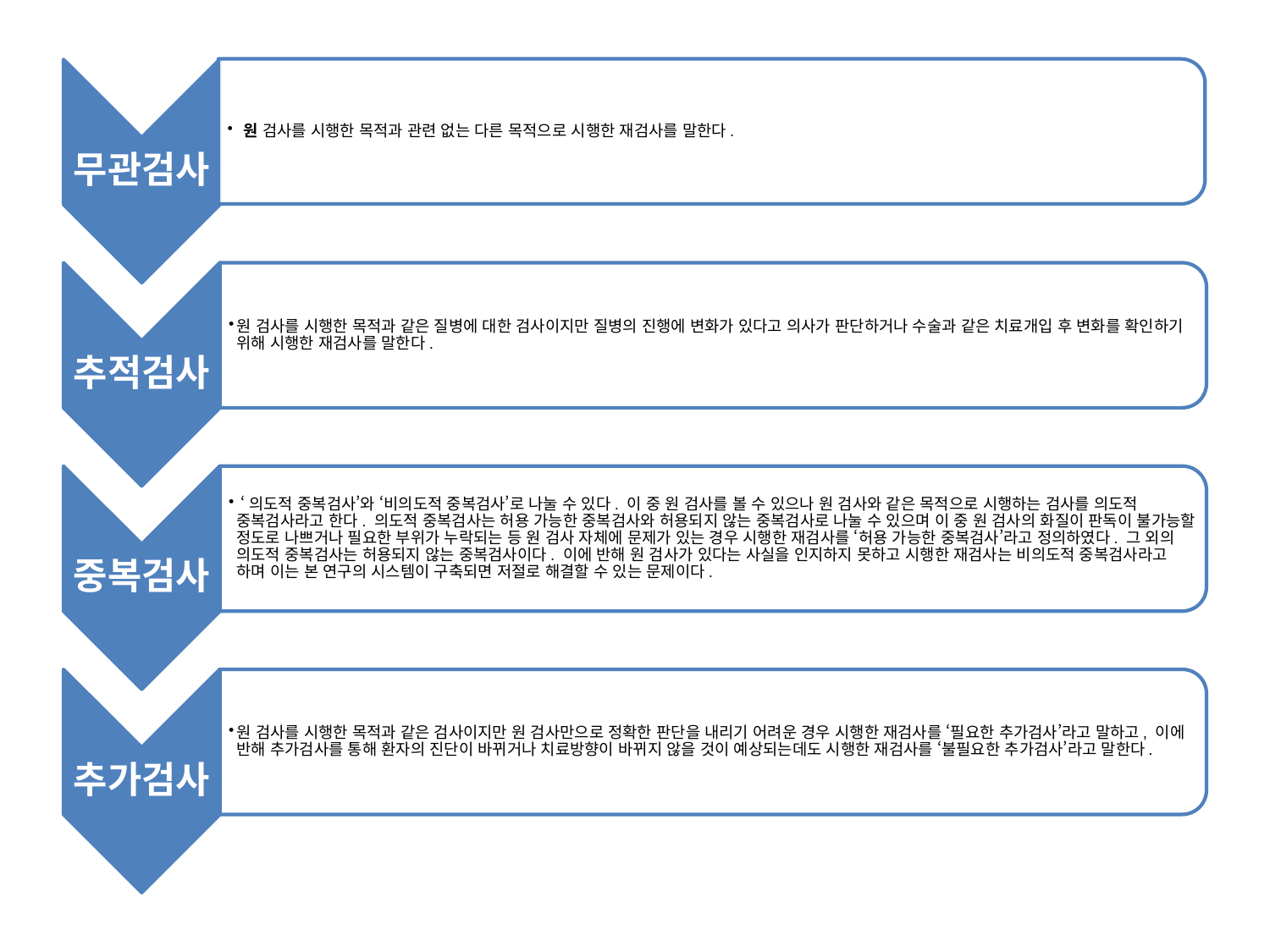

무관검사
 원 검사를 시행한 목적과 관련 없는 다른 목적으로 시행한 재검사를 말한다.
추적검사
원 검사를 시행한 목적과 같은 질병에 대한 검사이지만 질병의 진행에 변화가 있다고 의사가 판단하거나 수술과 같은 치료개입 후 변화를 확인하기 위해 시행한 재검사를 말한다.
중복검사
 ‘의도적 중복검사’와 ‘비의도적 중복검사’로 나눌 수 있다. 이 중 원 검사를 볼 수 있으나 원 검사와 같은 목적으로 시행하는 검사를 의도적 중복검사라고 한다. 의도적 중복검사는 허용 가능한 중복검사와 허용되지 않는 중복검사로 나눌 수 있으며 이 중 원 검사의 화질이 판독이 불가능할 정도로 나쁘거나 필요한 부위가 누락되는 등 원 검사 자체에 문제가 있는 경우 시행한 재검사를 ‘허용 가능한 중복검사’라고 정의하였다. 그 외의 의도적 중복검사는 허용되지 않는 중복검사이다. 이에 반해 원 검사가 있다는 사실을 인지하지 못하고 시행한 재검사는 비의도적 중복검사라고 하며 이는 본 연구의 시스템이 구축되면 저절로 해결할 수 있는 문제이다.
추가검사
원 검사를 시행한 목적과 같은 검사이지만 원 검사만으로 정확한 판단을 내리기 어려운 경우 시행한 재검사를 ‘필요한 추가검사’라고 말하고, 이에 반해 추가검사를 통해 환자의 진단이 바뀌거나 치료방향이 바뀌지 않을 것이 예상되는데도 시행한 재검사를 ‘불필요한 추가검사’라고 말한다.